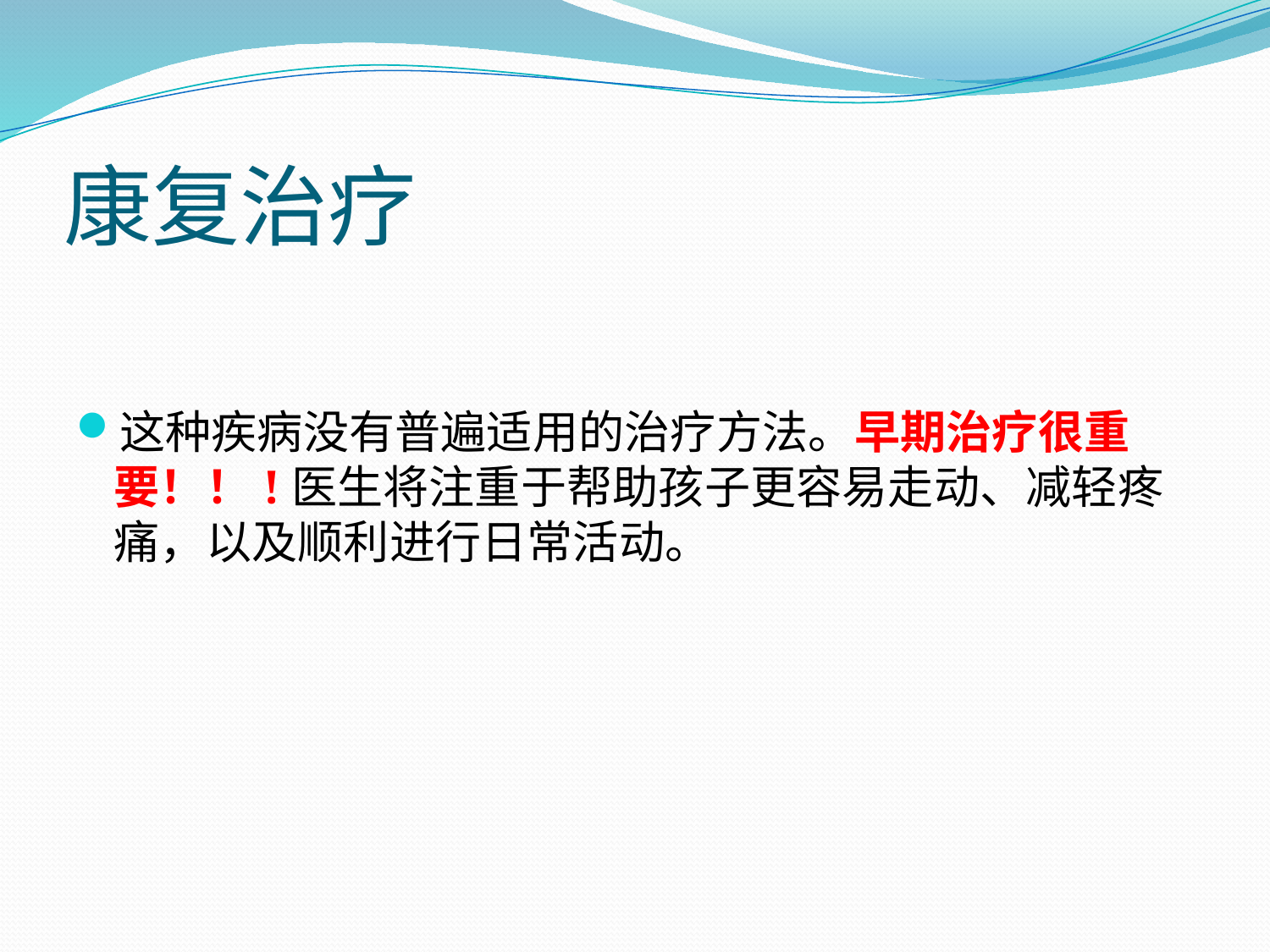

# 康复治疗

这种疾病没有普遍适用的治疗方法。早期治疗很重要！！!医生将注重于帮助孩子更容易走动、减轻疼痛，以及顺利进行日常活动。